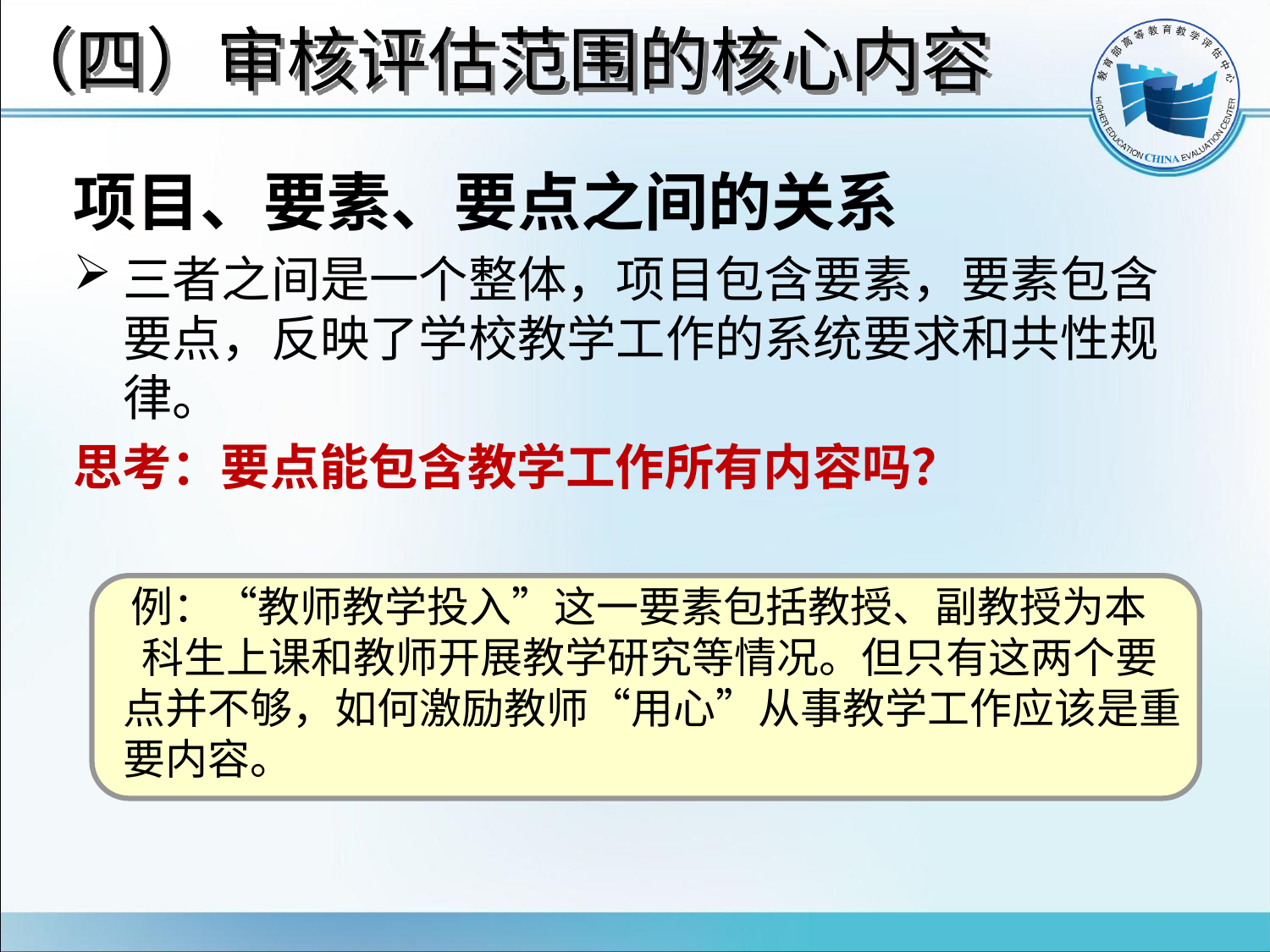

# （四）审核评估范围的核心内容
项目、要素、要点之间的关系
三者之间是一个整体，项目包含要素，要素包含要点，反映了学校教学工作的系统要求和共性规律。
思考：要点能包含教学工作所有内容吗？
     例：“教师教学投入”这一要素包括教授、副教授为本      科生上课和教师开展教学研究等情况。但只有这两个要点并不够，如何激励教师“用心”从事教学工作应该是重要内容。

15